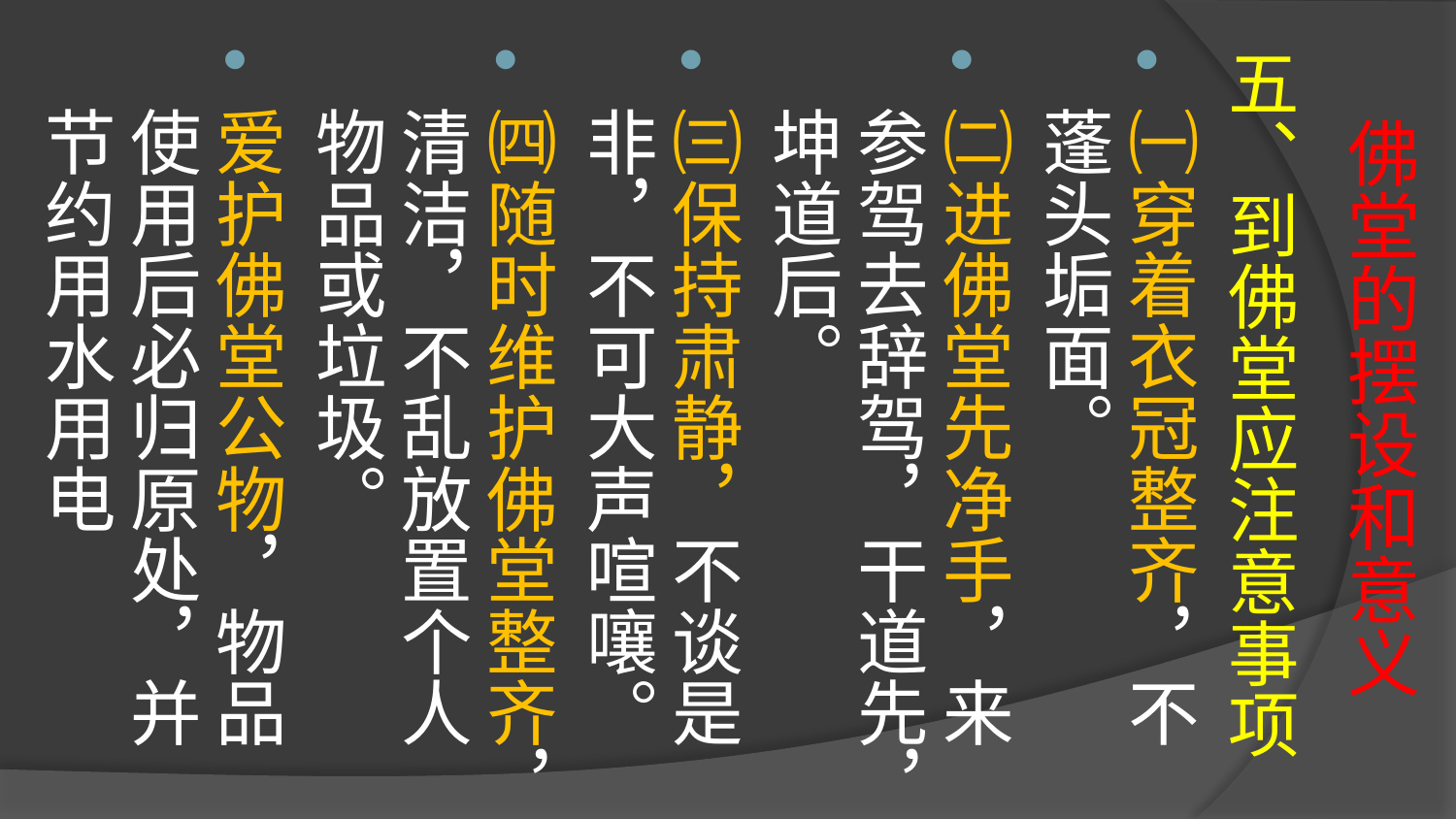

# 佛堂的摆设和意义
五、到佛堂应注意事项
㈠穿着衣冠整齐，不蓬头垢面。
㈡进佛堂先净手，来参驾去辞驾，干道先，坤道后。
㈢保持肃静，不谈是非，不可大声喧嚷。
㈣随时维护佛堂整齐，清洁，不乱放置个人物品或垃圾。
爱护佛堂公物，物品使用后必归原处，并节约用水用电